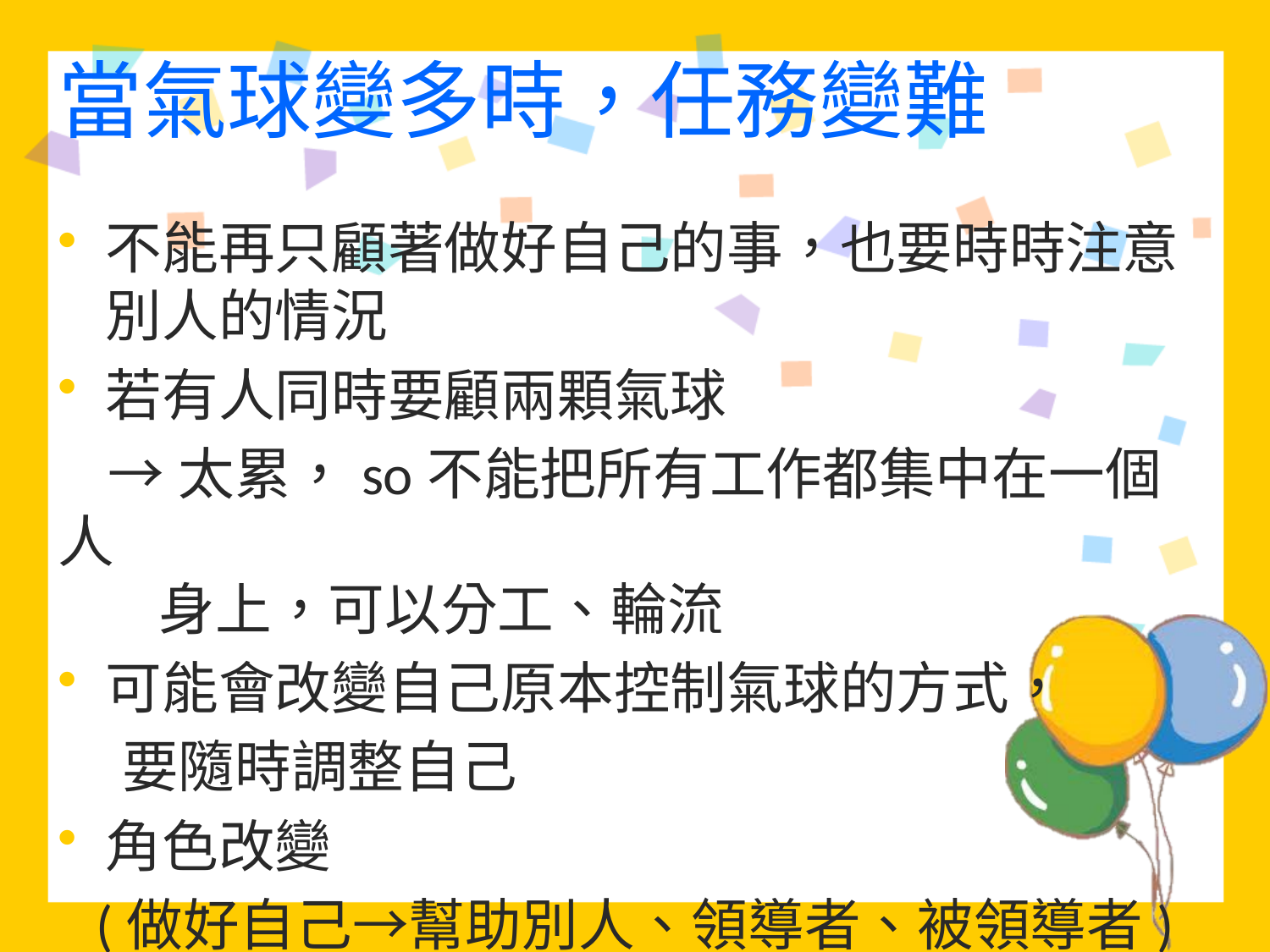

# 當氣球變多時，任務變難
不能再只顧著做好自己的事，也要時時注意別人的情況
若有人同時要顧兩顆氣球
    →太累，so不能把所有工作都集中在一個人
        身上，可以分工、輪流
可能會改變自己原本控制氣球的方式，
    要隨時調整自己
角色改變
   (做好自己→幫助別人、領導者、被領導者)